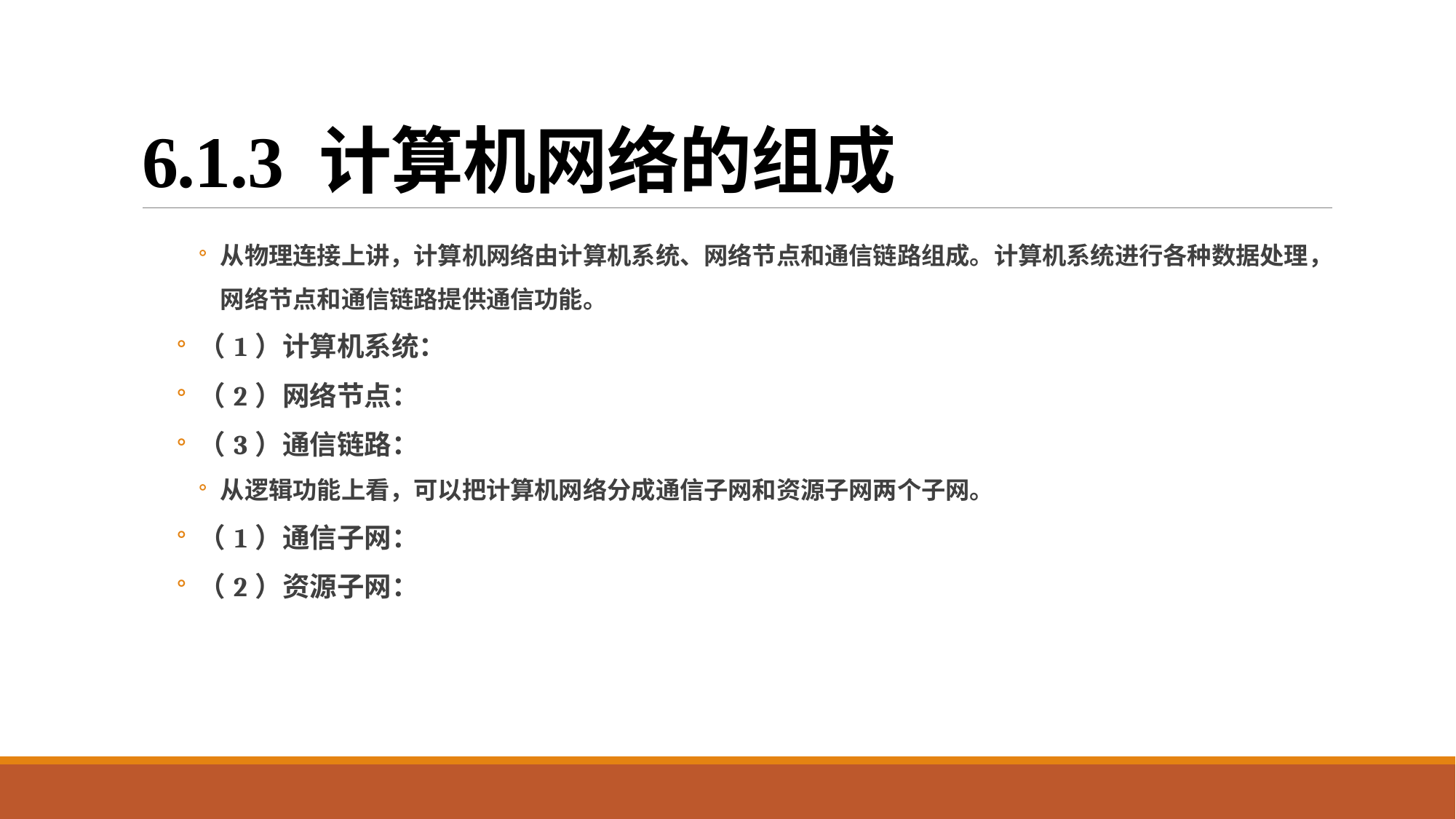

# 6.1.3 计算机网络的组成
从物理连接上讲，计算机网络由计算机系统、网络节点和通信链路组成。计算机系统进行各种数据处理，网络节点和通信链路提供通信功能。
（1）计算机系统：
（2）网络节点：
（3）通信链路：
从逻辑功能上看，可以把计算机网络分成通信子网和资源子网两个子网。
（1）通信子网：
（2）资源子网：